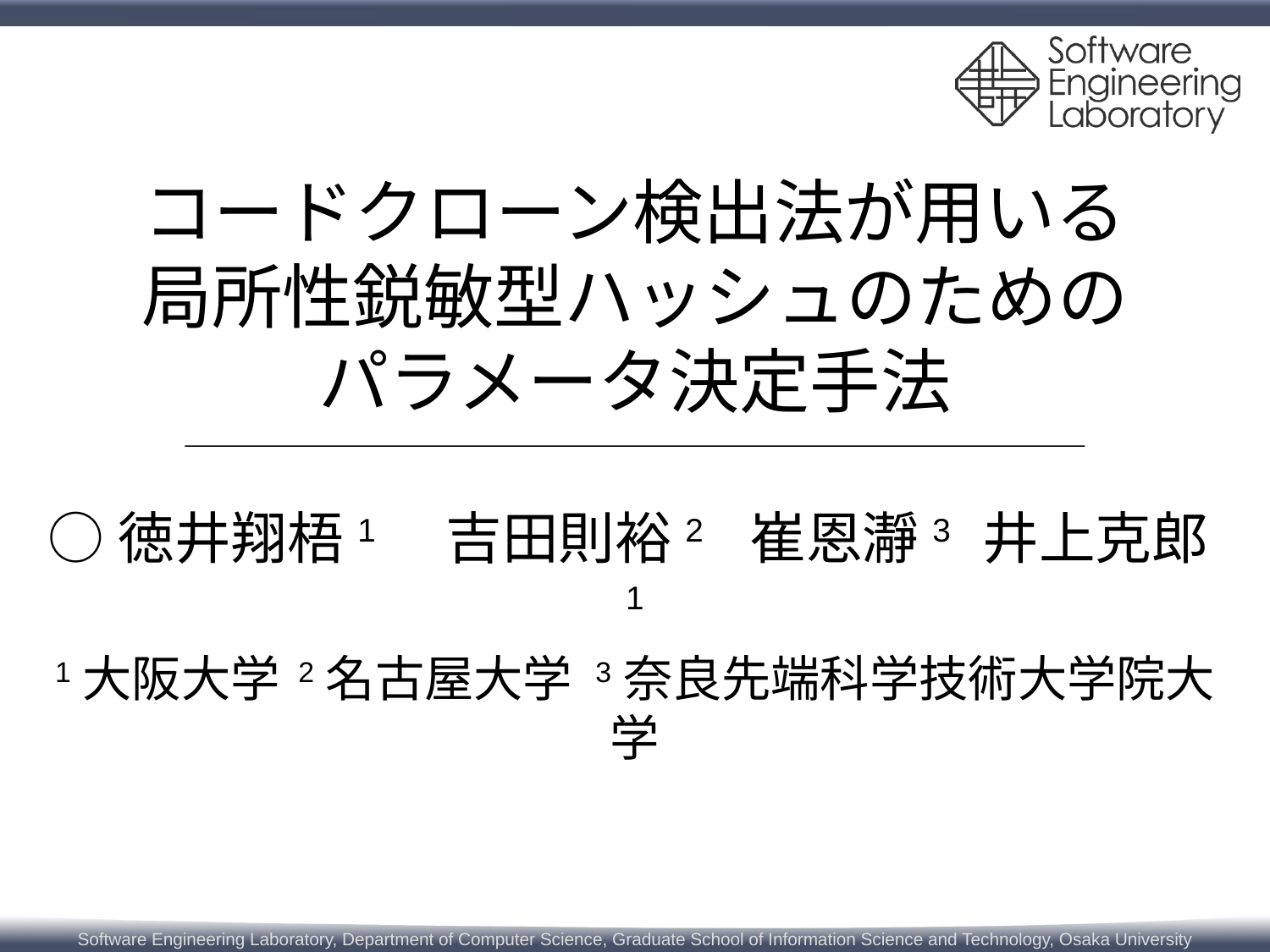

# コードクローン検出法が用いる 局所性鋭敏型ハッシュのための パラメータ決定手法
○徳井翔梧1　吉田則裕2　崔恩瀞3  井上克郎1
1大阪大学 2名古屋大学 3奈良先端科学技術大学院大学